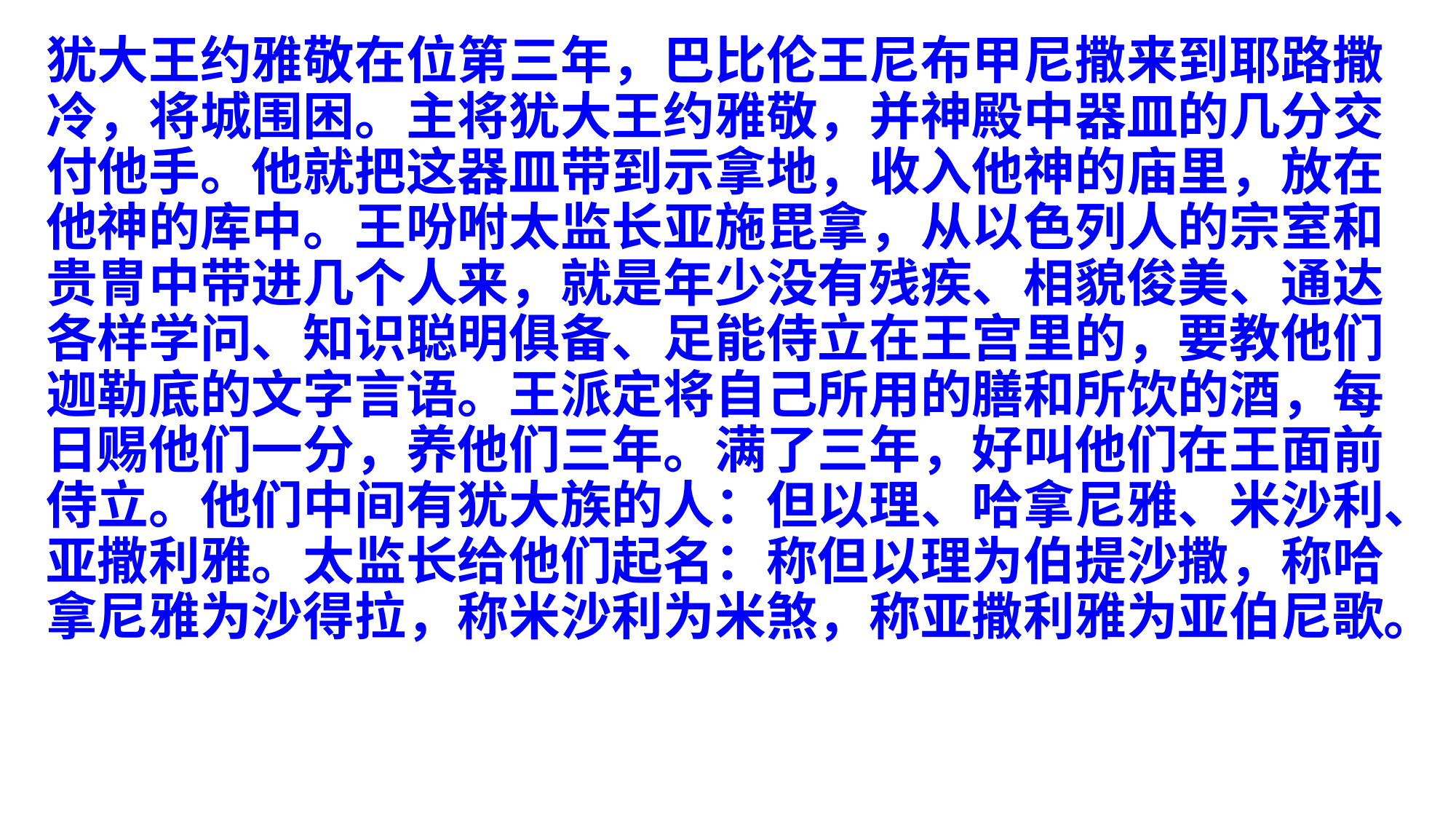

犹大王约雅敬在位第三年，巴比伦王尼布甲尼撒来到耶路撒冷，将城围困。主将犹大王约雅敬，并神殿中器皿的几分交付他手。他就把这器皿带到示拿地，收入他神的庙里，放在他神的库中。王吩咐太监长亚施毘拿，从以色列人的宗室和贵冑中带进几个人来，就是年少没有残疾、相貌俊美、通达各样学问、知识聪明俱备、足能侍立在王宫里的，要教他们迦勒底的文字言语。王派定将自己所用的膳和所饮的酒，每日赐他们一分，养他们三年。满了三年，好叫他们在王面前侍立。他们中间有犹大族的人：但以理、哈拿尼雅、米沙利、亚撒利雅。太监长给他们起名：称但以理为伯提沙撒，称哈拿尼雅为沙得拉，称米沙利为米煞，称亚撒利雅为亚伯尼歌。